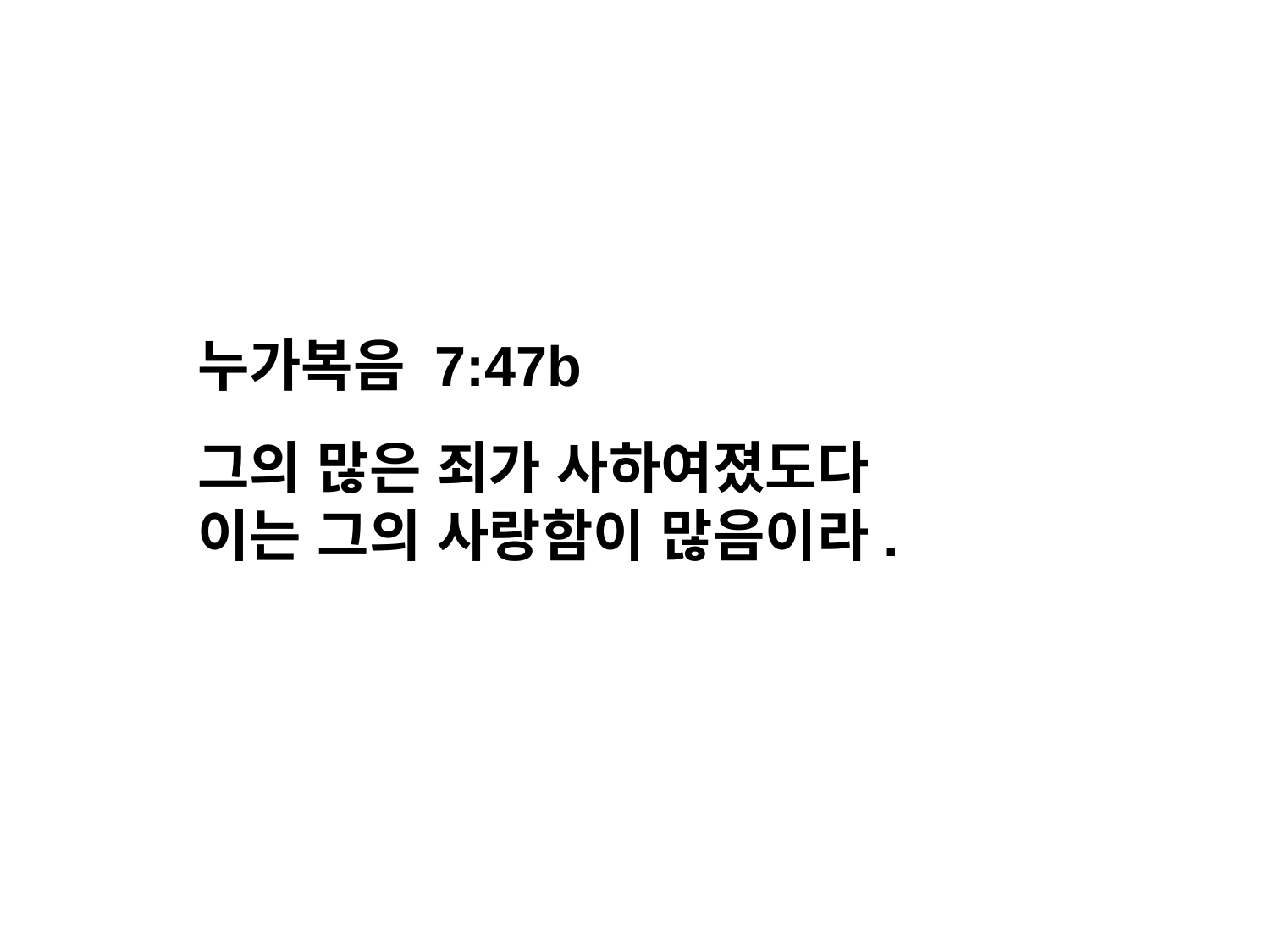

누가복음 7:47b
그의 많은 죄가 사하여졌도다
이는 그의 사랑함이 많음이라.